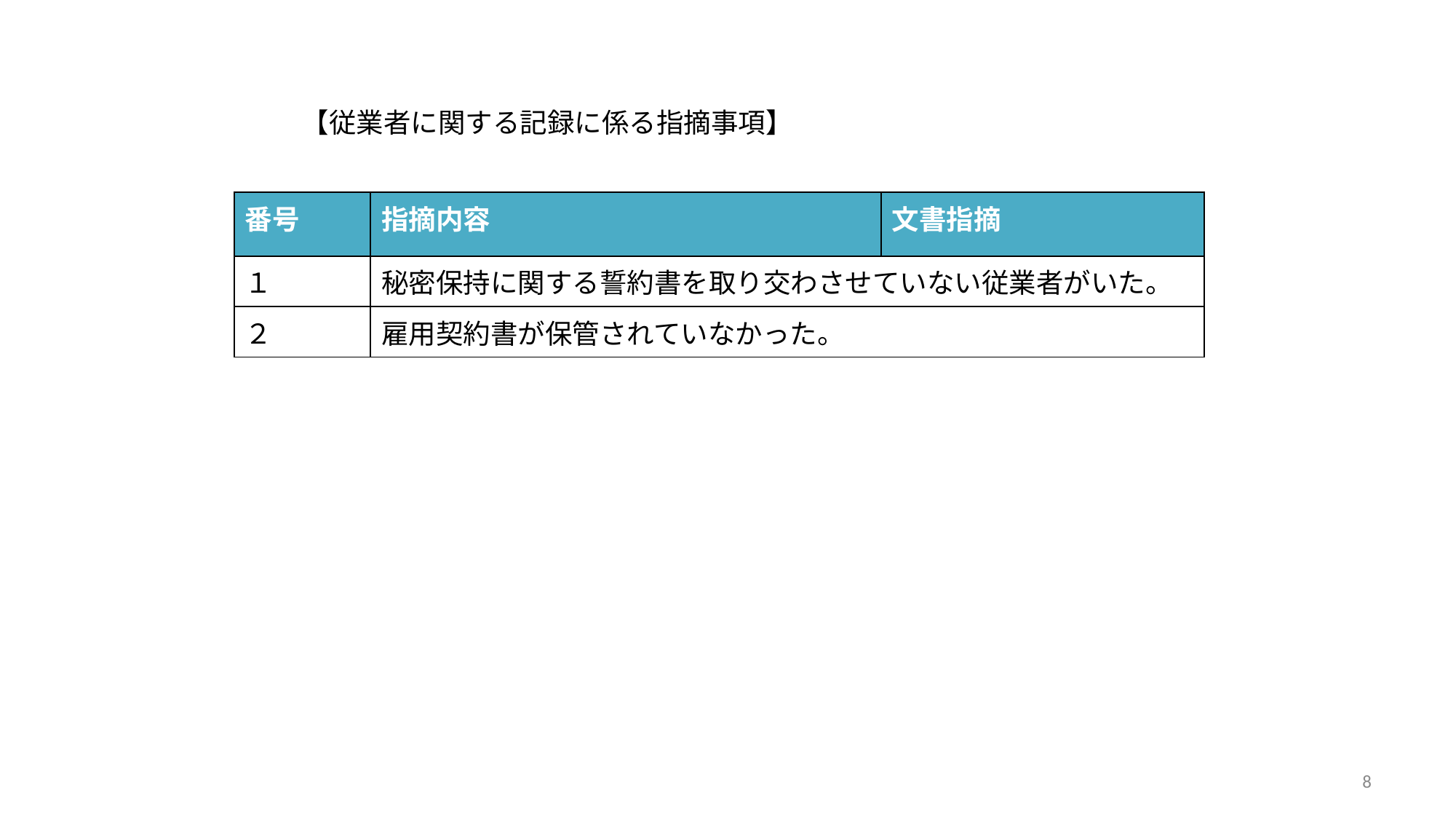

【従業者に関する記録に係る指摘事項】

| 番号 | 指摘内容 | 文書指摘 |
| --- | --- | --- |
| １ | 秘密保持に関する誓約書を取り交わさせていない従業者がいた。 |  |
| ２ | 雇用契約書が保管されていなかった。 |  |
8